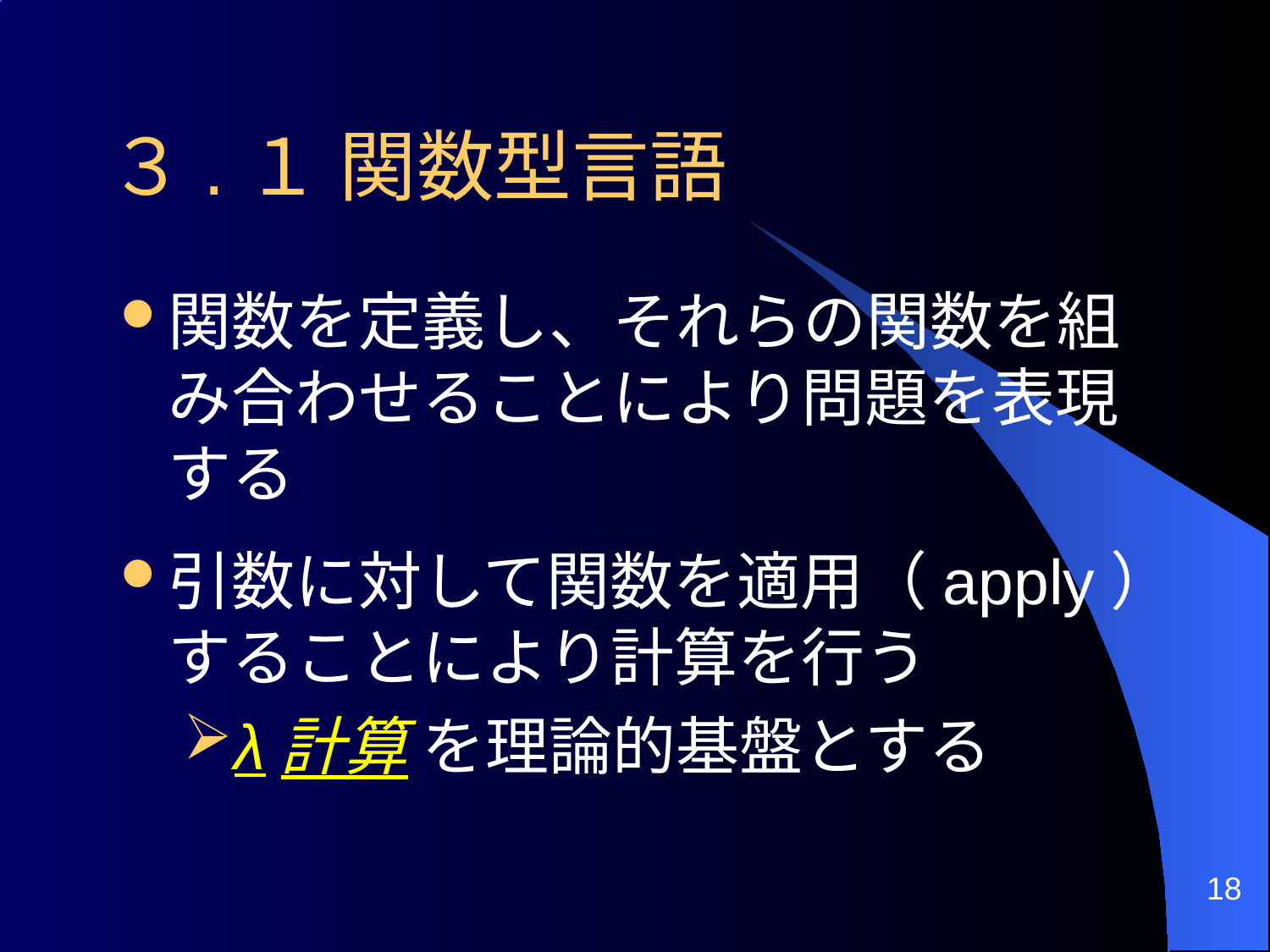

# ３.１ 関数型言語
関数を定義し、それらの関数を組み合わせることにより問題を表現する
引数に対して関数を適用（apply）することにより計算を行う
λ計算 を理論的基盤とする

18